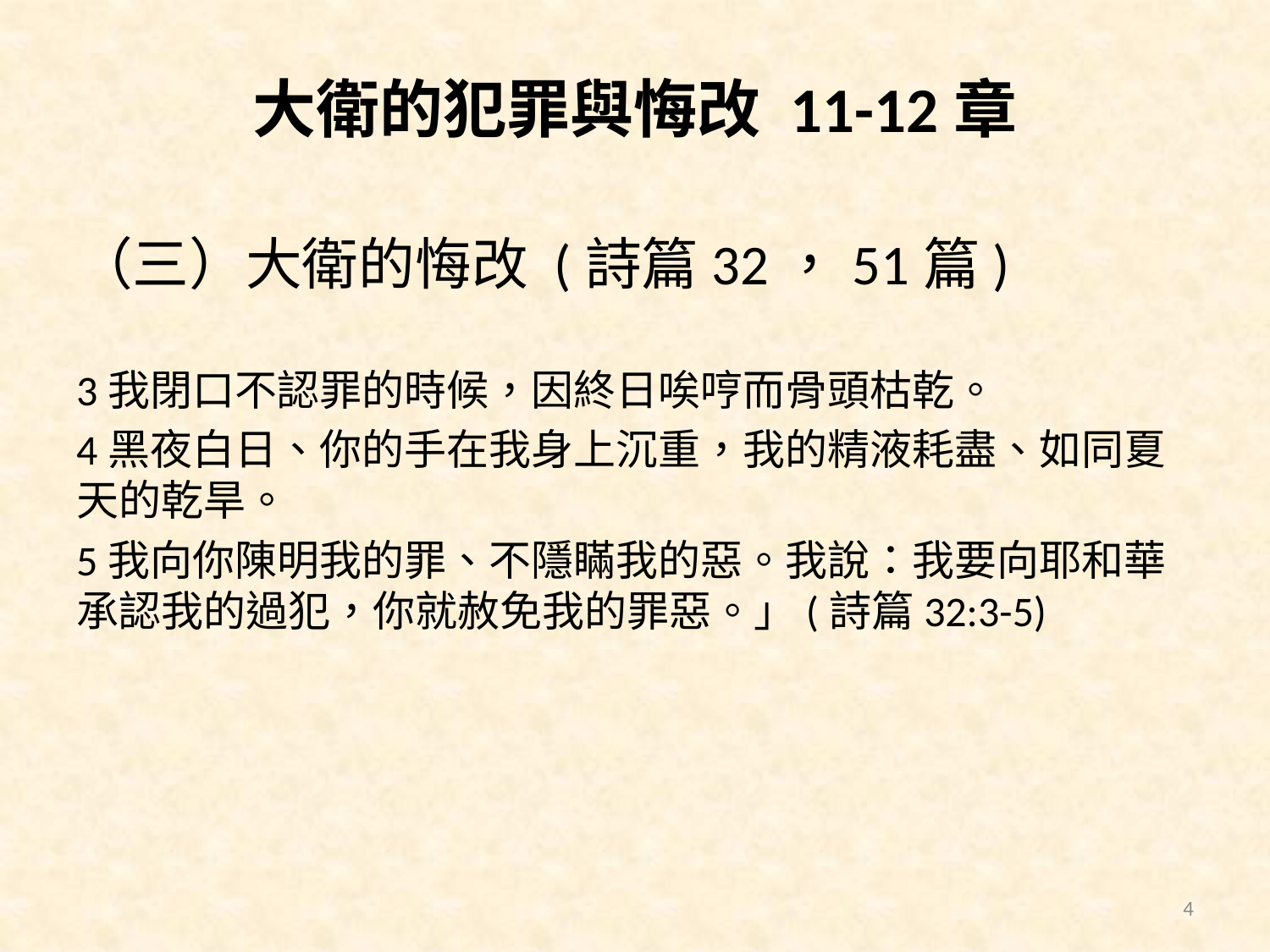

# 大衛的犯罪與悔改 11-12章
（三）大衛的悔改 (詩篇32，51篇)

3我閉口不認罪的時候，因終日唉哼而骨頭枯乾。
4黑夜白日、你的手在我身上沉重，我的精液耗盡、如同夏天的乾旱。
5我向你陳明我的罪、不隱瞞我的惡。我說：我要向耶和華承認我的過犯，你就赦免我的罪惡。」(詩篇32:3-5)

4